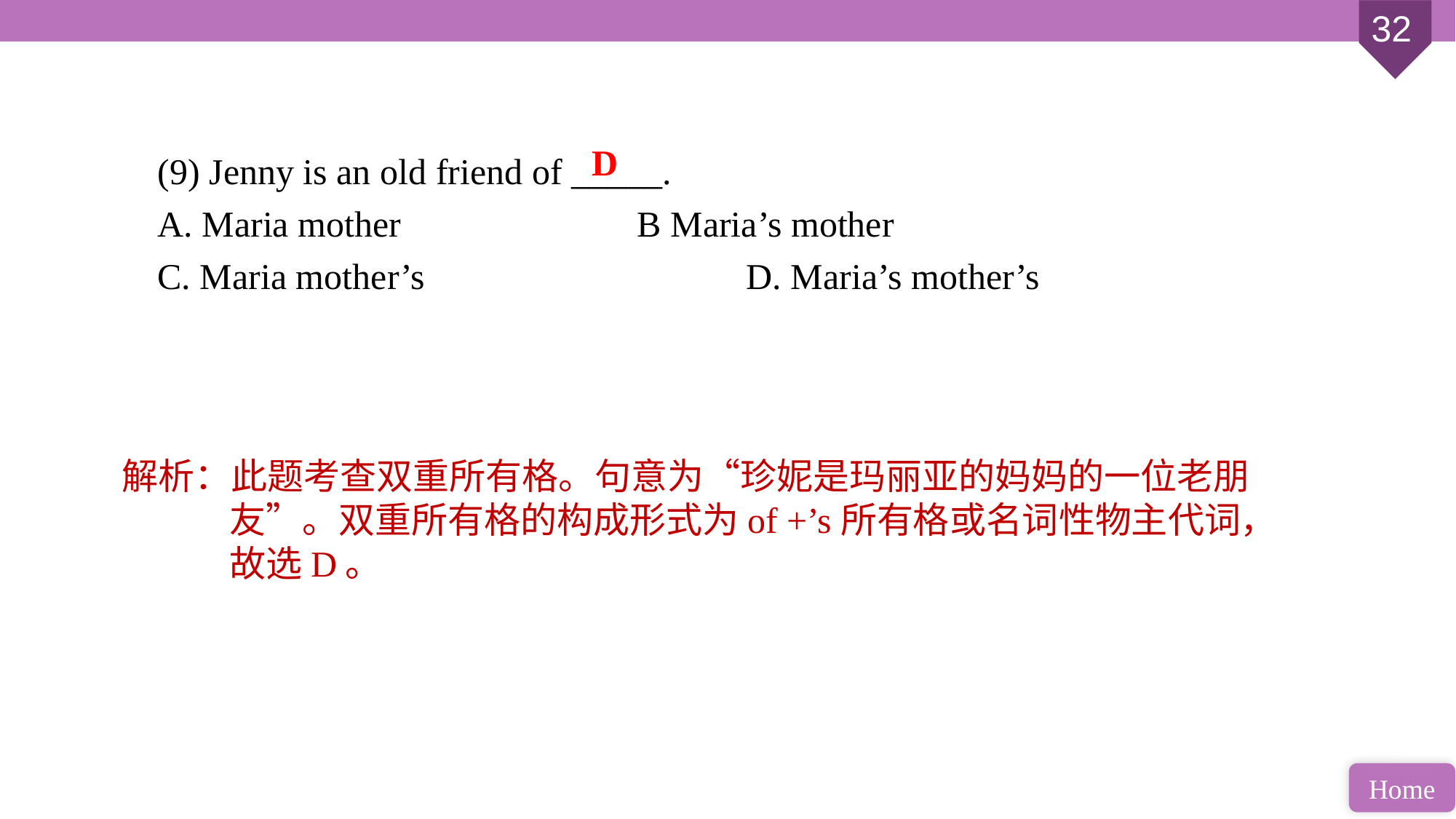

(9) Jenny is an old friend of _____.
A. Maria mother 			B Maria’s mother
C. Maria mother’s 			D. Maria’s mother’s
D
解析：此题考查双重所有格。句意为“珍妮是玛丽亚的妈妈的一位老朋友”。双重所有格的构成形式为of +’s所有格或名词性物主代词，故选D。